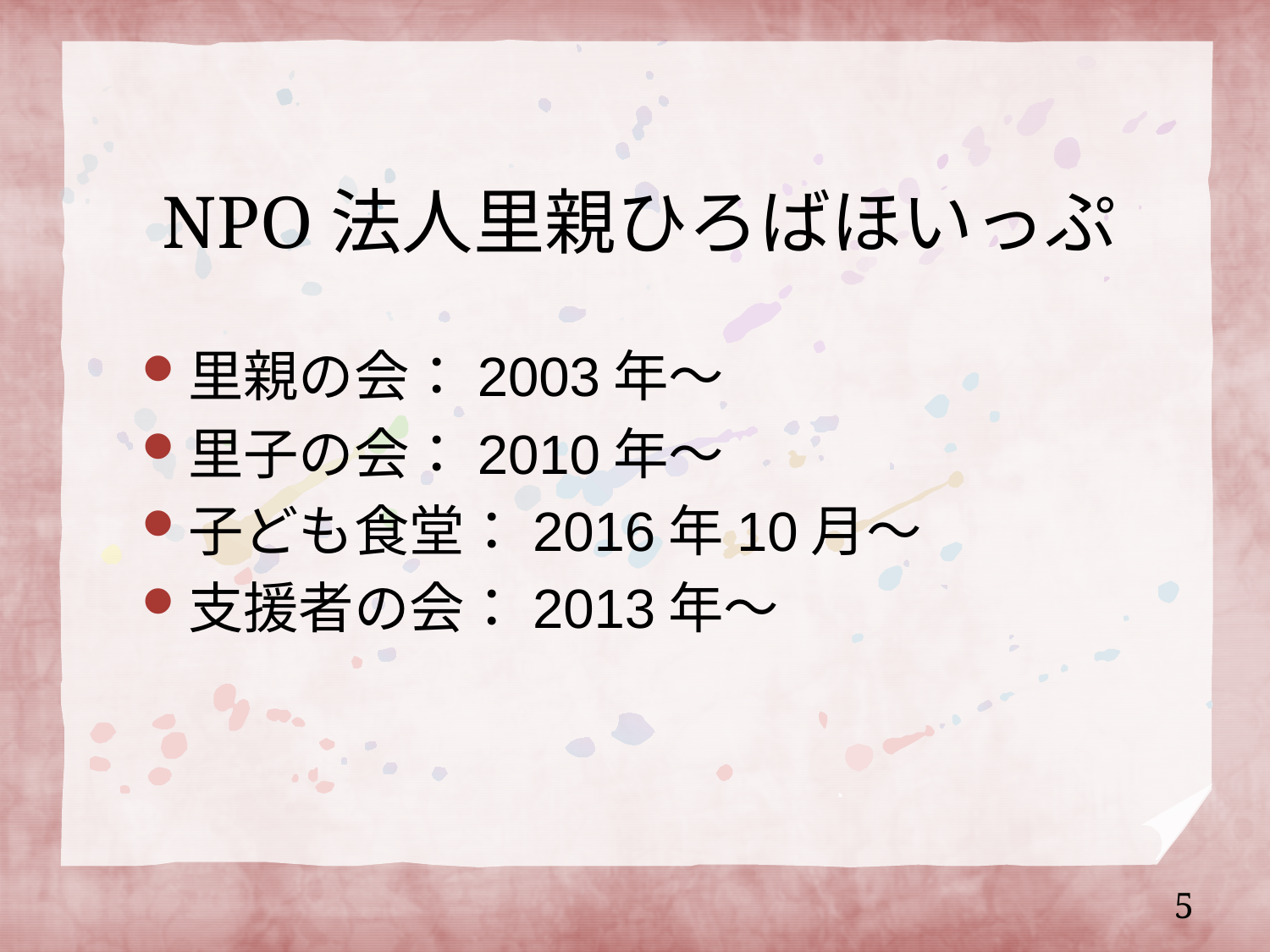

# NPO法人里親ひろばほいっぷ
里親の会：2003年～
里子の会：2010年～
子ども食堂：2016年10月～
支援者の会：2013年～
5